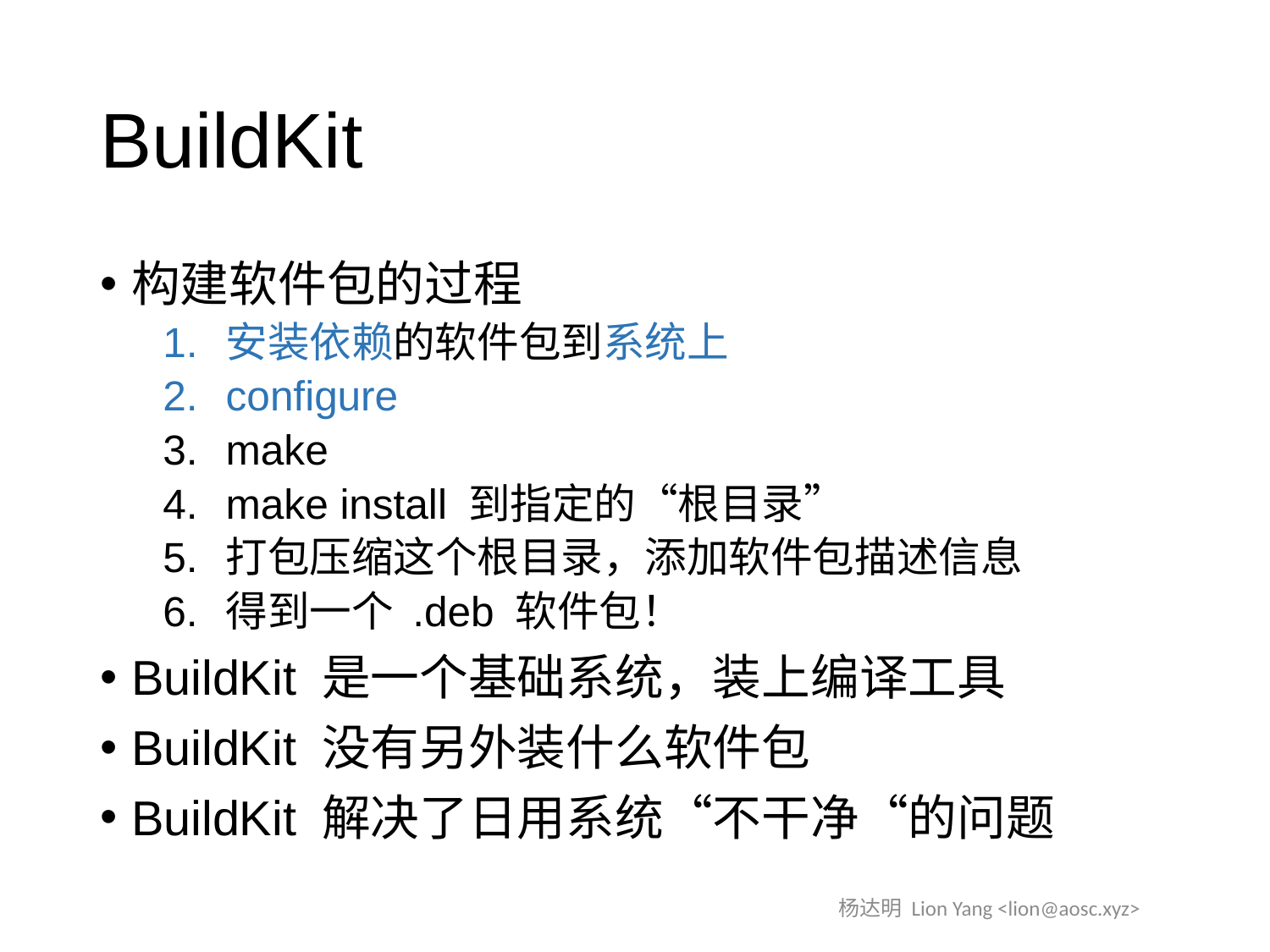

# BuildKit
构建软件包的过程
安装依赖的软件包到系统上
configure
make
make install 到指定的“根目录”
打包压缩这个根目录，添加软件包描述信息
得到一个 .deb 软件包！
BuildKit 是一个基础系统，装上编译工具
BuildKit 没有另外装什么软件包
BuildKit 解决了日用系统“不干净“的问题
杨达明 Lion Yang <lion@aosc.xyz>